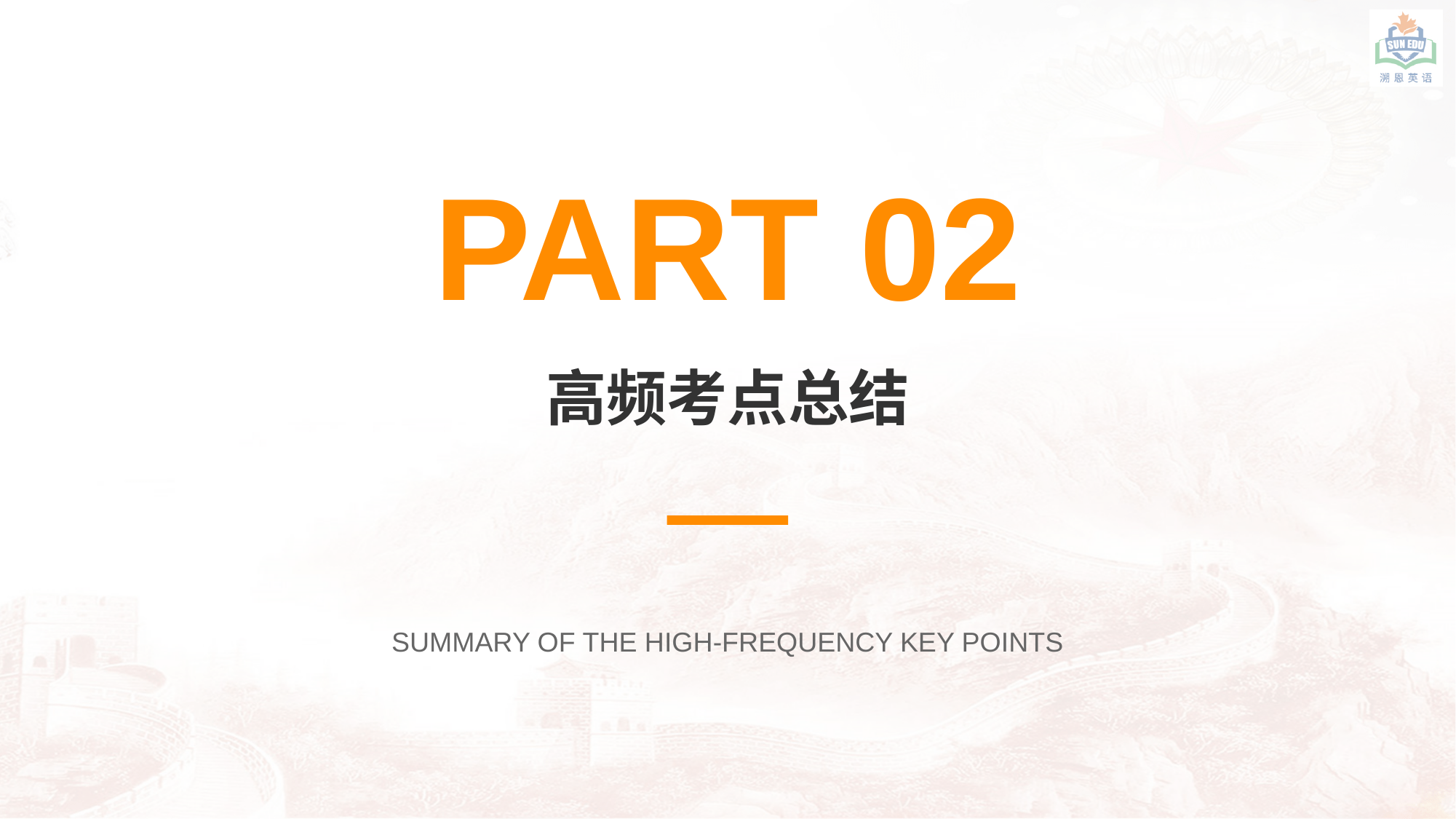

PART 02
高频考点总结

SUMMARY OF THE HIGH-FREQUENCY KEY POINTS